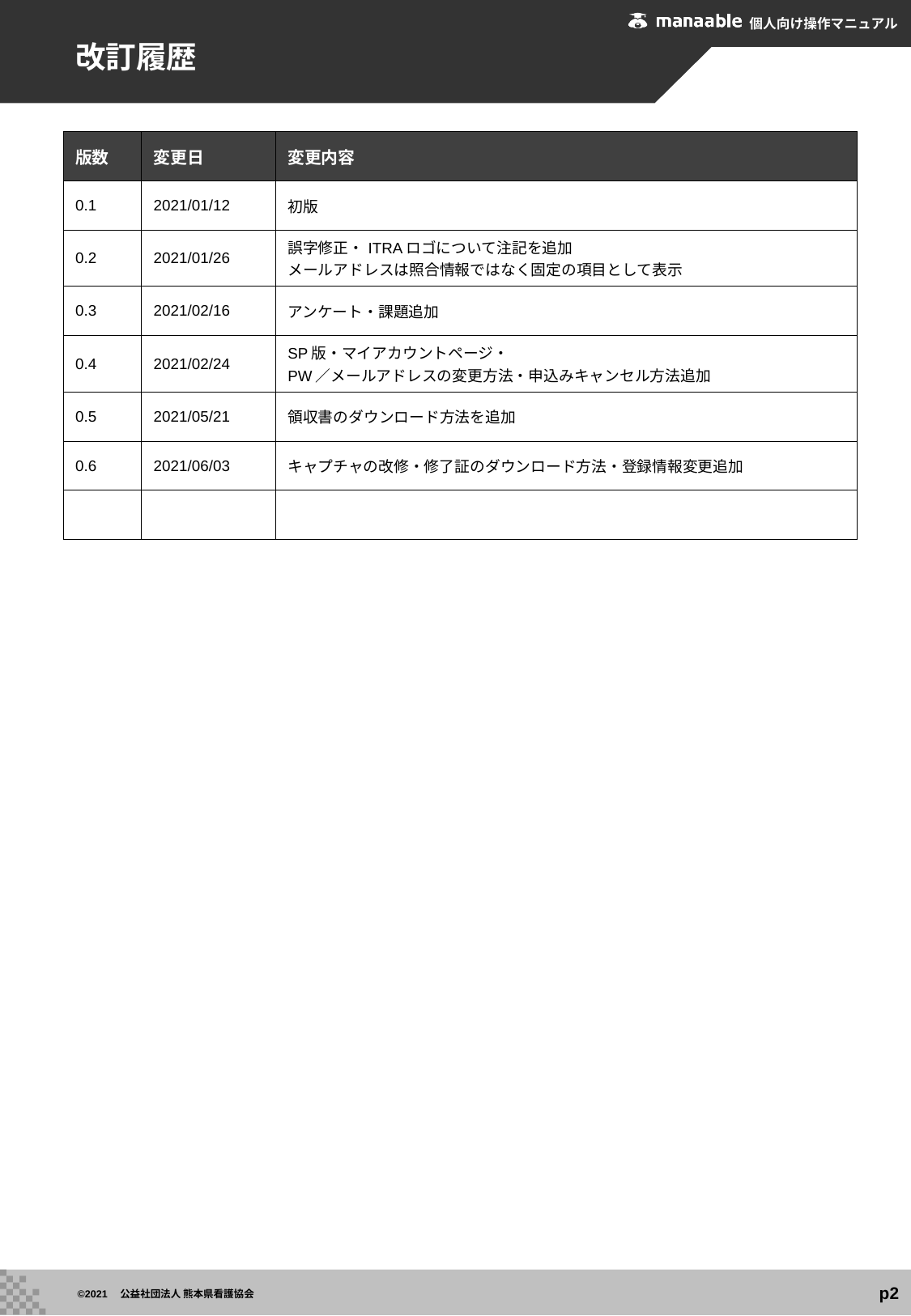

# 改訂履歴
| 版数 | 変更日 | 変更内容 |
| --- | --- | --- |
| 0.1 | 2021/01/12 | 初版 |
| 0.2 | 2021/01/26 | 誤字修正・ITRAロゴについて注記を追加 メールアドレスは照合情報ではなく固定の項目として表示 |
| 0.3 | 2021/02/16 | アンケート・課題追加 |
| 0.4 | 2021/02/24 | SP版・マイアカウントページ・ PW／メールアドレスの変更方法・申込みキャンセル方法追加 |
| 0.5 | 2021/05/21 | 領収書のダウンロード方法を追加 |
| 0.6 | 2021/06/03 | キャプチャの改修・修了証のダウンロード方法・登録情報変更追加 |
|  |  |  |
p2